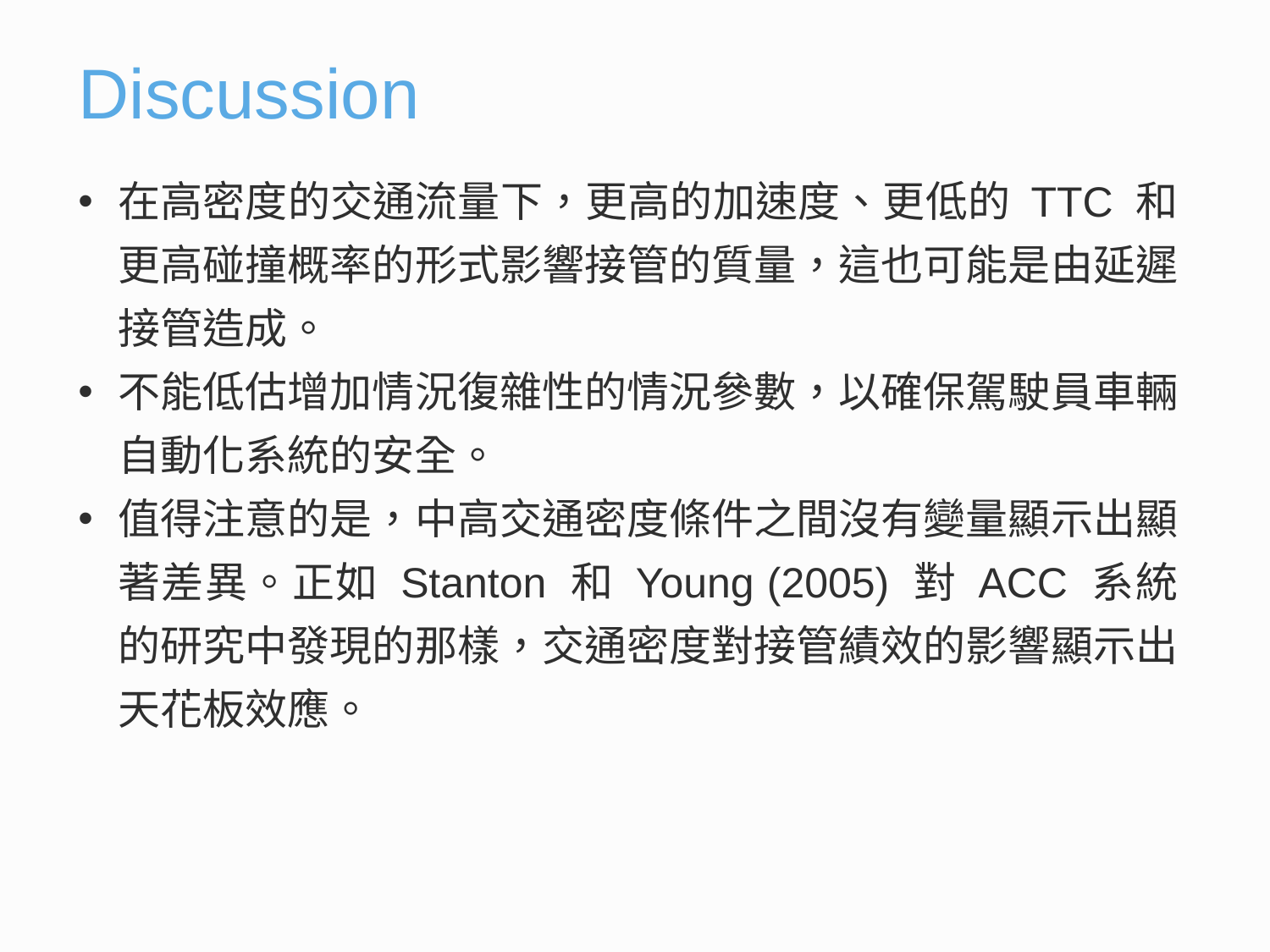

# Discussion
在高密度的交通流量下，更高的加速度、更低的 TTC 和更高碰撞概率的形式影響接管的質量，這也可能是由延遲接管造成。
不能低估增加情況復雜性的情況參數，以確保駕駛員車輛自動化系統的安全。
值得注意的是，中高交通密度條件之間沒有變量顯示出顯著差異。正如 Stanton 和 Young (2005) 對 ACC 系統的研究中發現的那樣，交通密度對接管績效的影響顯示出天花板效應。